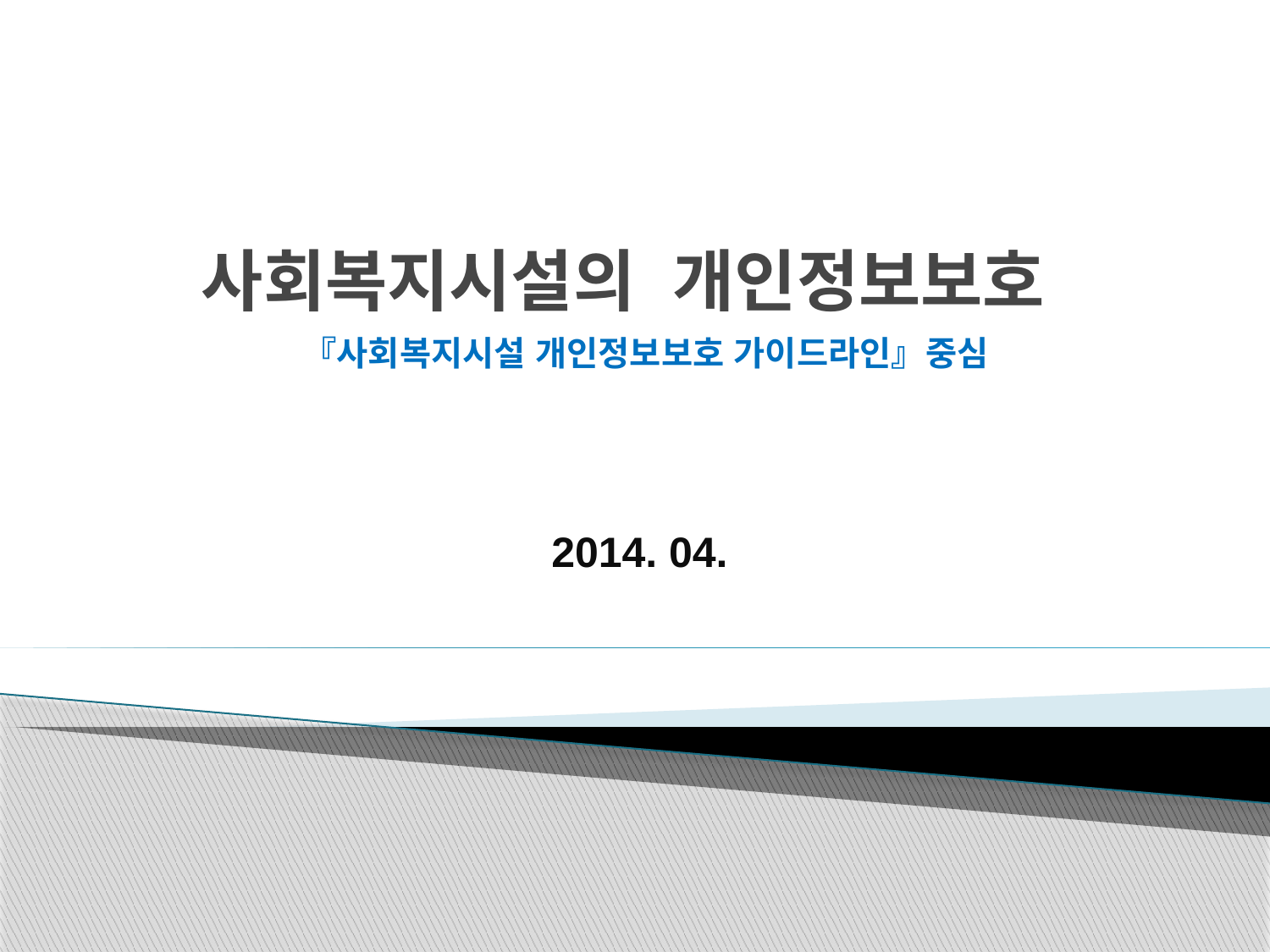

# 사회복지시설의  개인정보보호 『사회복지시설 개인정보보호 가이드라인』중심
2014. 04.